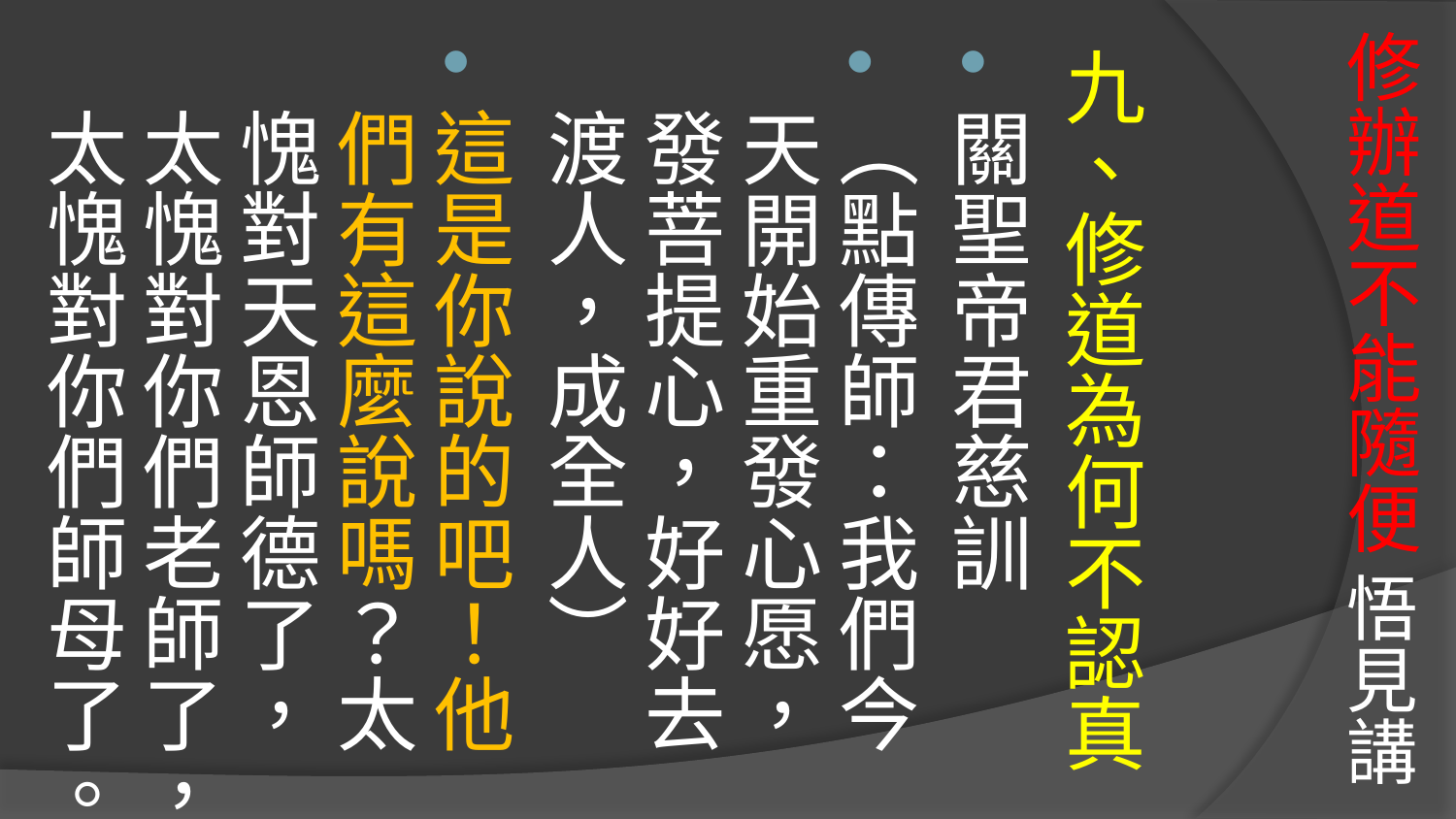

# 修辦道不能隨便 悟見講
九、修道為何不認真
關聖帝君慈訓
（點傳師：我們今天開始重發心愿，發菩提心，好好去渡人，成全人）
這是你說的吧！他們有這麼說嗎？太愧對天恩師德了，太愧對你們老師了，太愧對你們師母了。